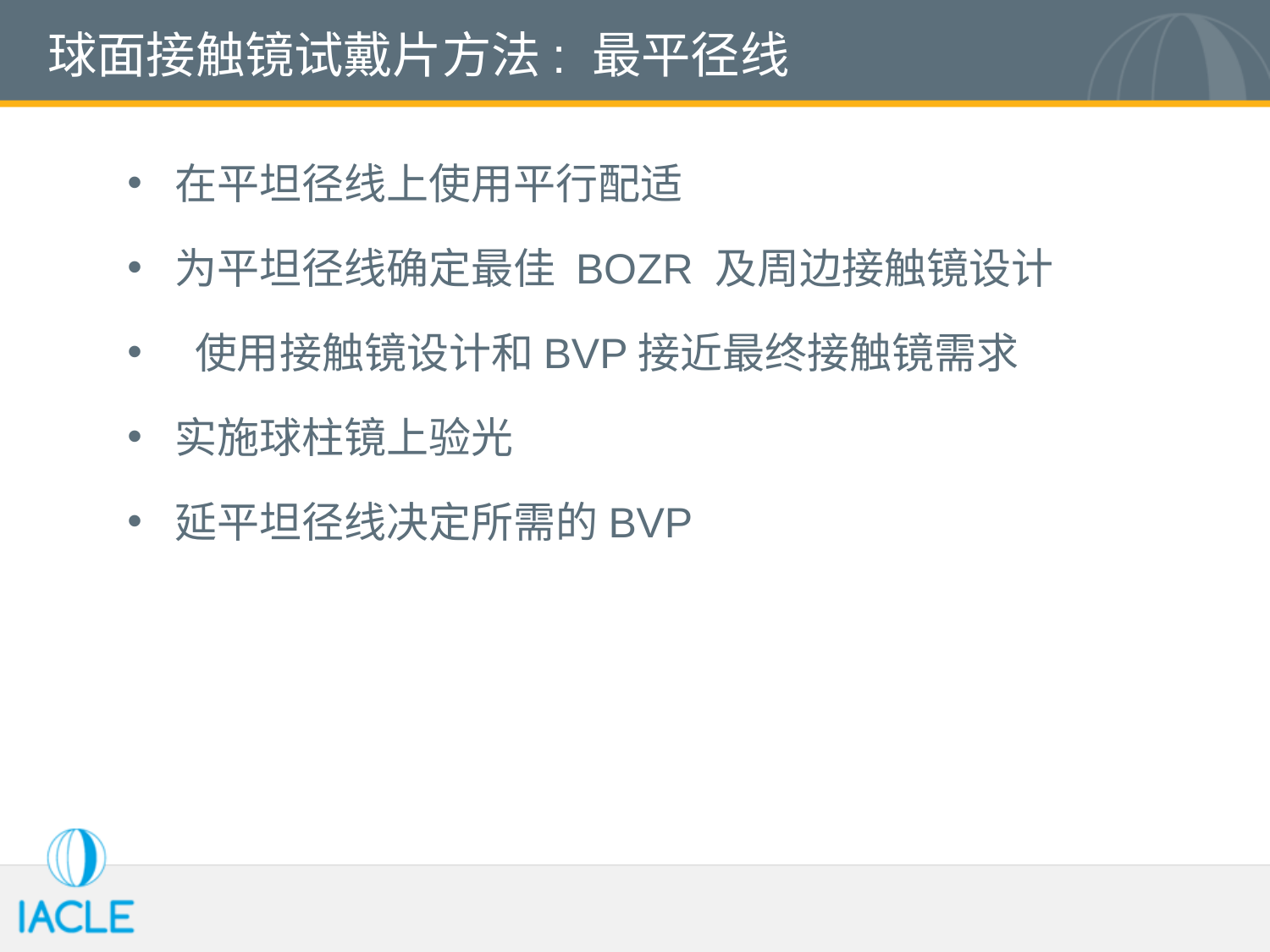

# 球面接触镜试戴片方法: 最平径线

在平坦径线上使用平行配适
为平坦径线确定最佳 BOZR 及周边接触镜设计
 使用接触镜设计和BVP接近最终接触镜需求
实施球柱镜上验光
延平坦径线决定所需的BVP